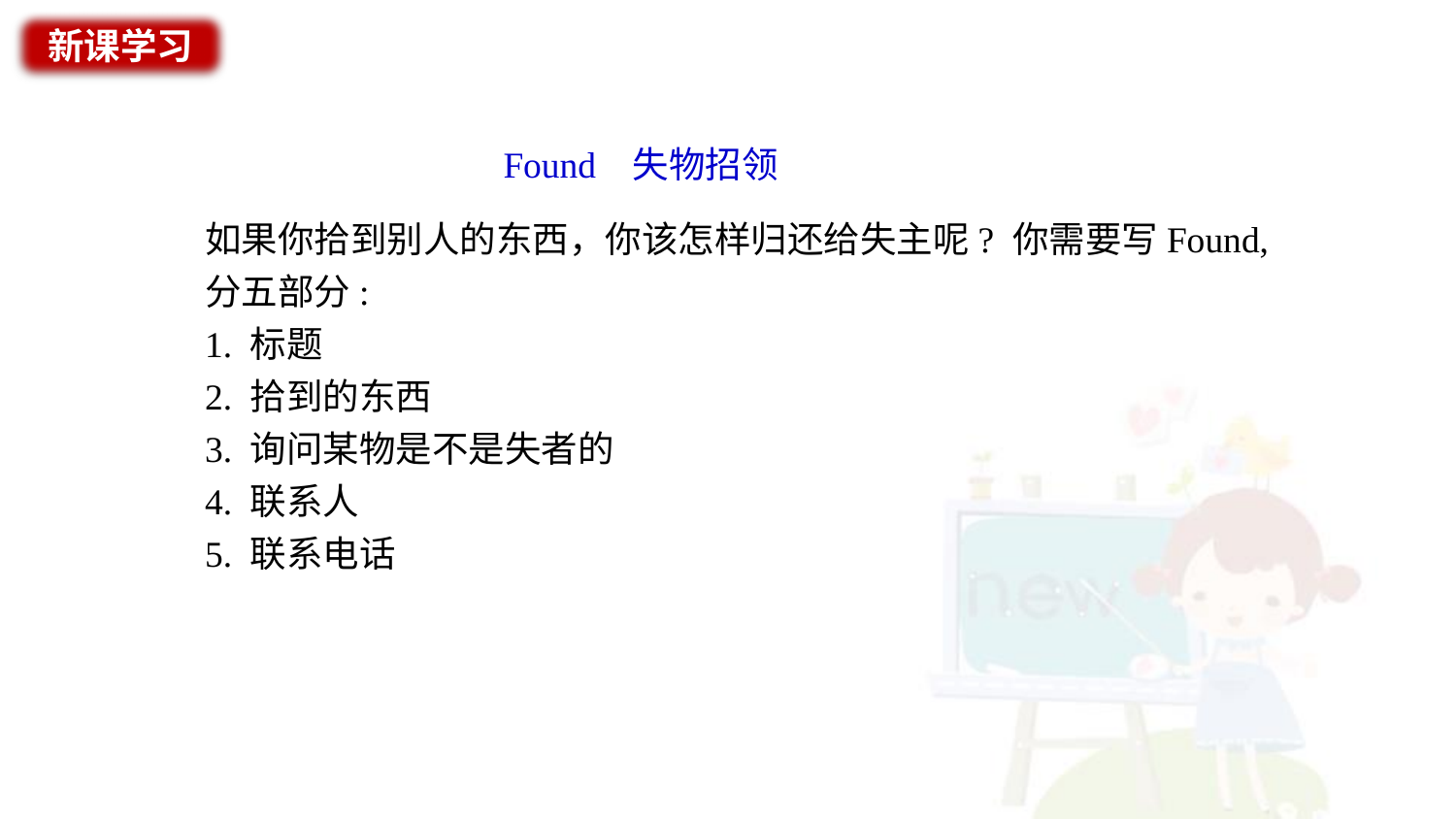

新课学习
Found   失物招领
如果你拾到别人的东西，你该怎样归还给失主呢? 你需要写Found, 分五部分:
1. 标题
2. 拾到的东西
3. 询问某物是不是失者的
4. 联系人
5. 联系电话